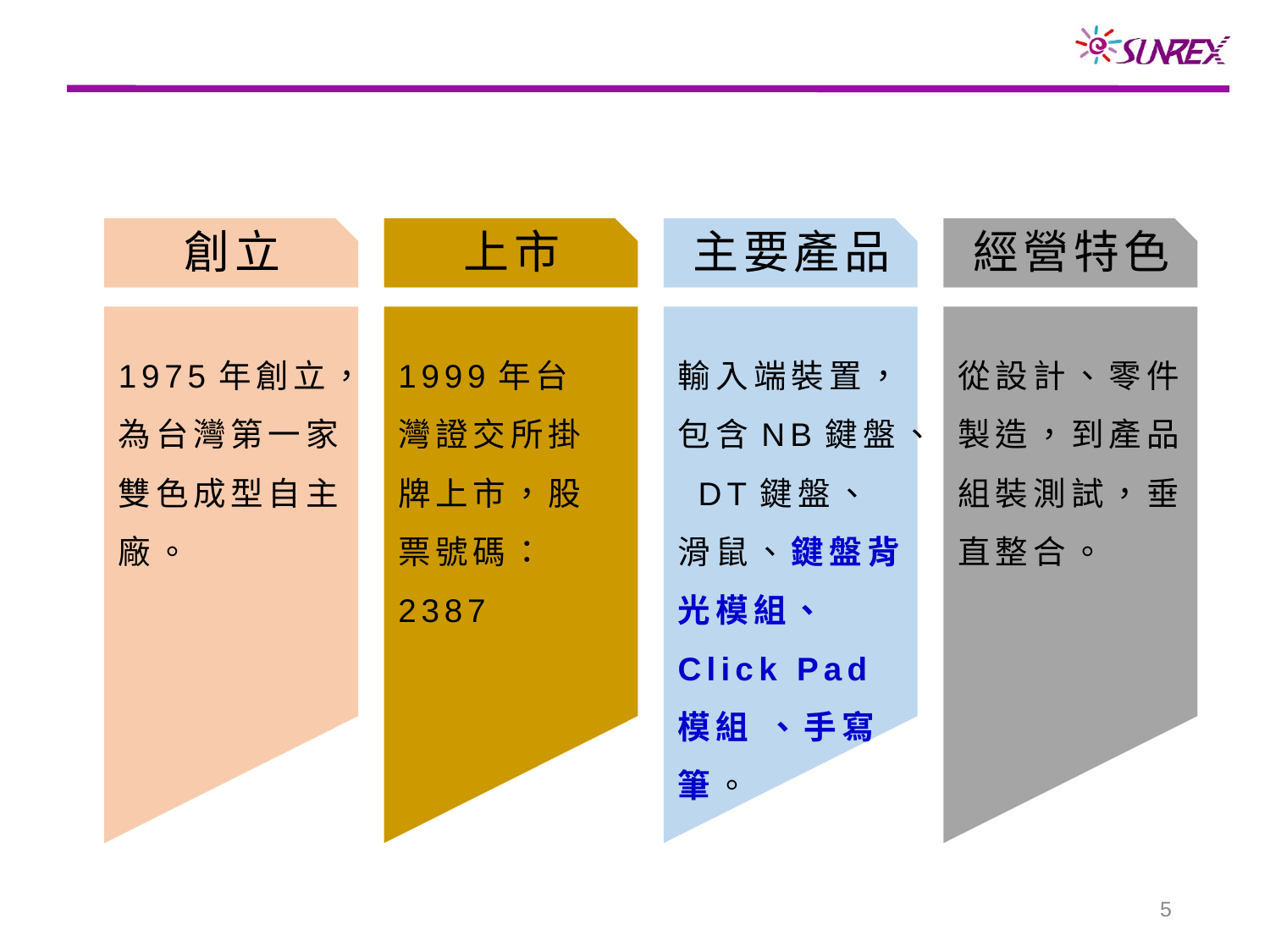

創立
上市
主要產品
經營特色

1975年創立，為台灣第一家雙色成型自主廠。

1999年台灣證交所掛牌上市，股票號碼：2387
輸入端裝置，包含NB鍵盤、 DT鍵盤、滑鼠、鍵盤背光模組、 Click Pad模組 、手寫筆。
從設計、零件製造，到產品組裝測試，垂直整合。
5